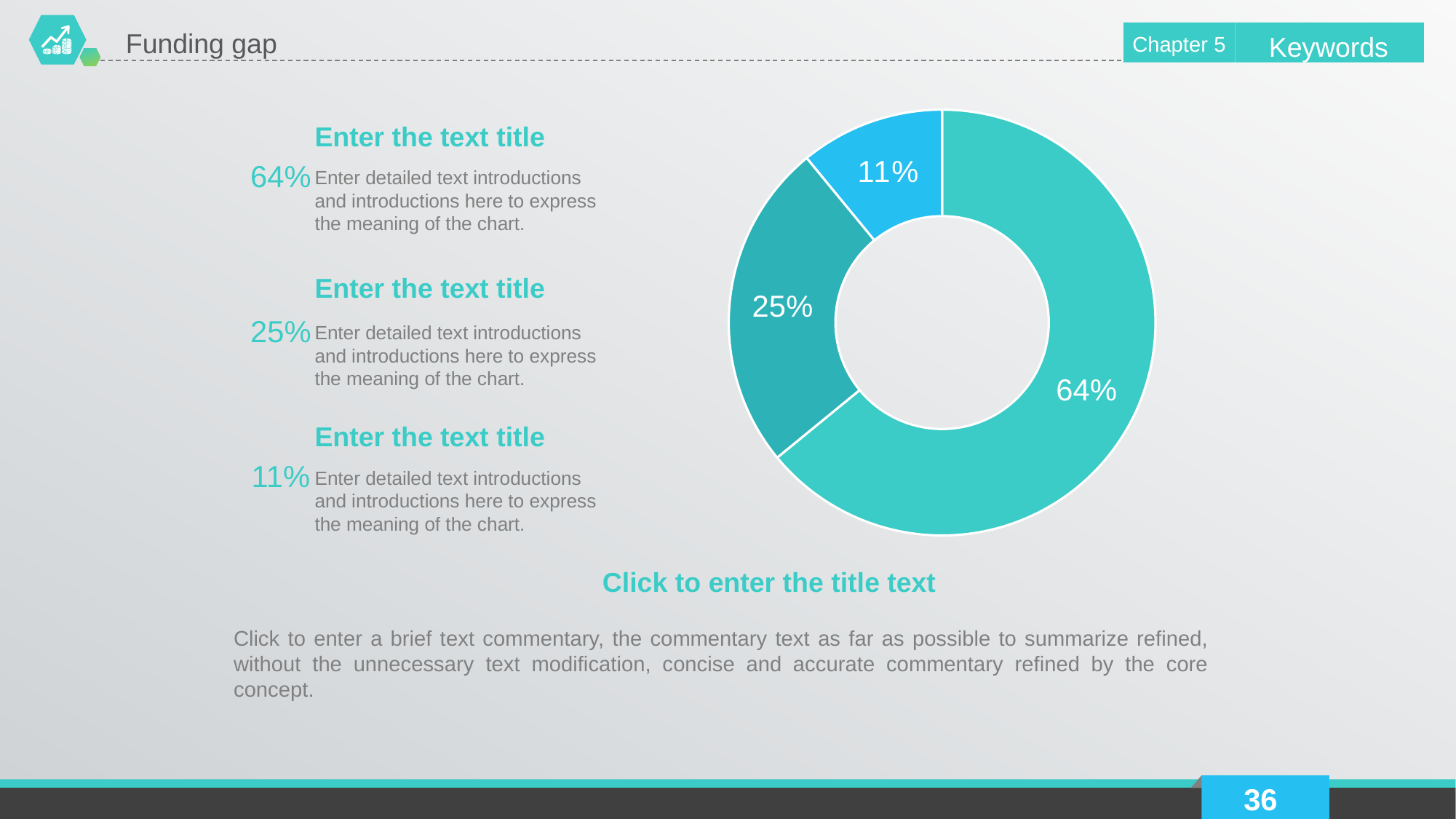

Funding gap

Keywords
Chapter 5

### Chart

| Category | 销售额 |
|---|---|
| 第一季度 | 8.2 |
| 第二季度 | 3.2 |
| 第三季度 | 1.4 |
Enter the text title
64%
Enter detailed text introductions and introductions here to express the meaning of the chart.
Enter the text title
25%
Enter detailed text introductions and introductions here to express the meaning of the chart.
Enter the text title
11%
Enter detailed text introductions and introductions here to express the meaning of the chart.
Click to enter the title text
Click to enter a brief text commentary, the commentary text as far as possible to summarize refined, without the unnecessary text modification, concise and accurate commentary refined by the core concept.

36

Delay